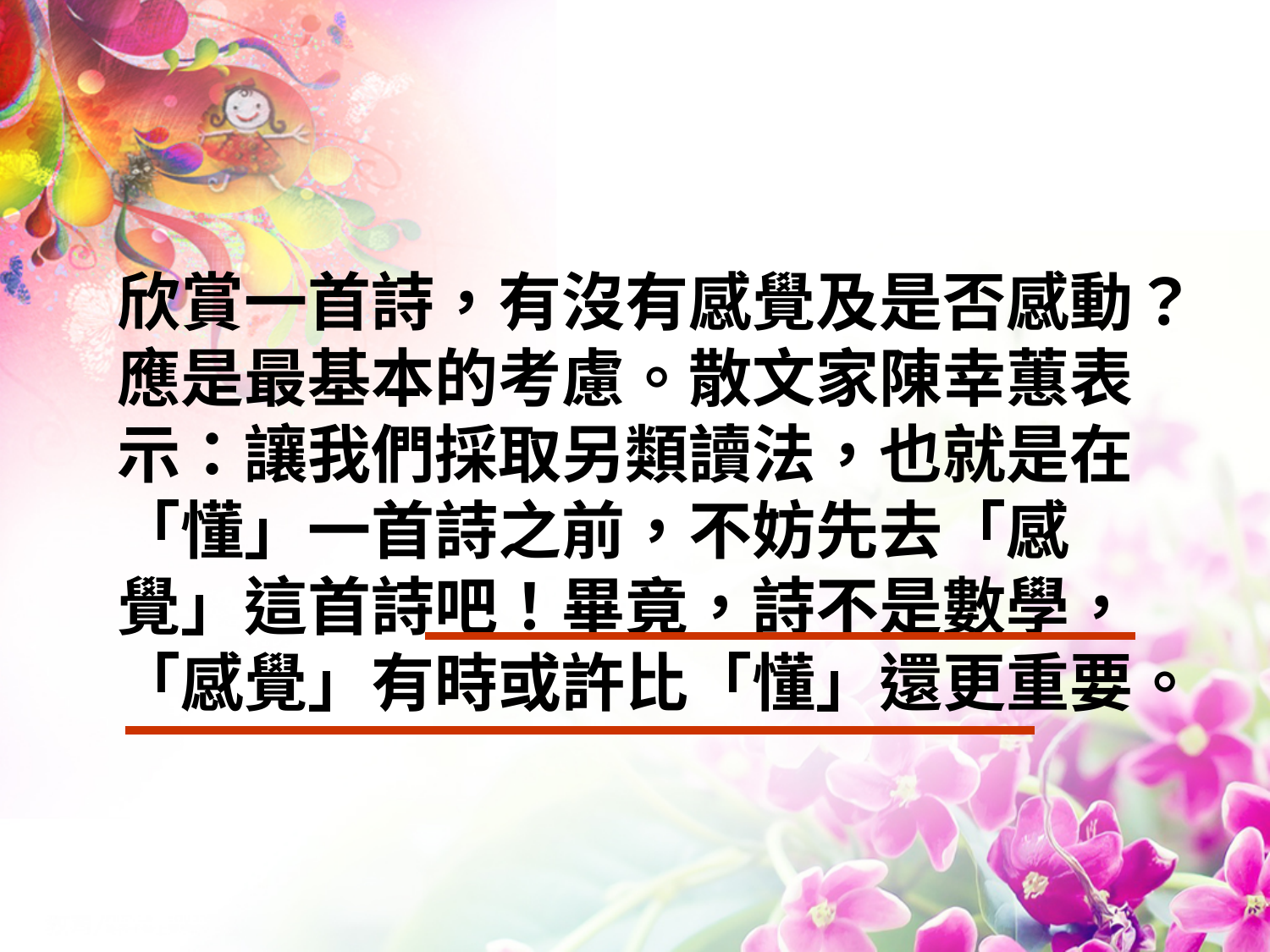

#
欣賞一首詩，有沒有感覺及是否感動？應是最基本的考慮。散文家陳幸蕙表示：讓我們採取另類讀法，也就是在「懂」一首詩之前，不妨先去「感覺」這首詩吧！畢竟，詩不是數學，「感覺」有時或許比「懂」還更重要。